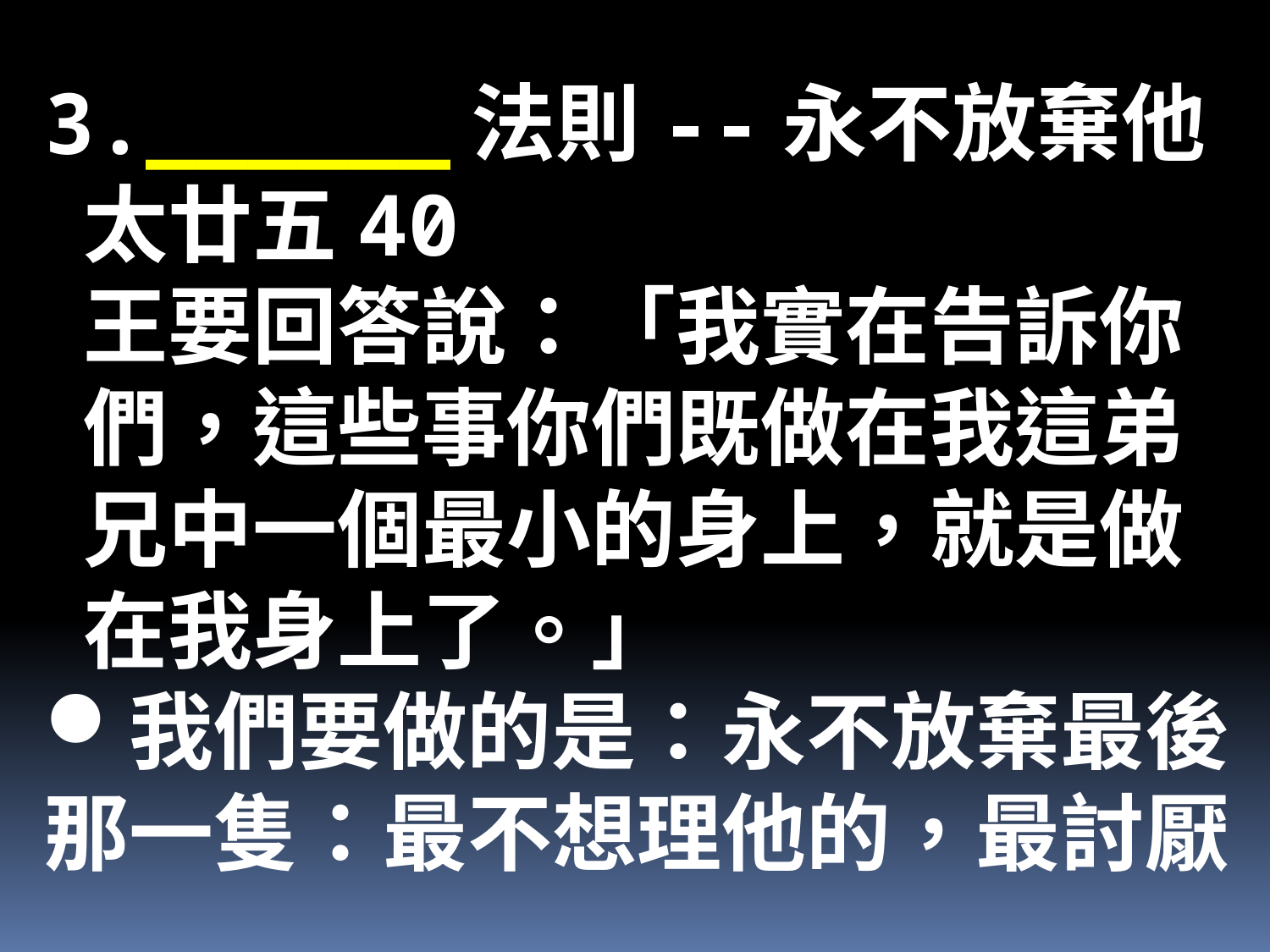

3.______法則--永不放棄他
 太廿五40
 王要回答說：「我實在告訴你
 們，這些事你們既做在我這弟
 兄中一個最小的身上，就是做
 在我身上了。」
我們要做的是：永不放棄最後那一隻：最不想理他的，最討厭